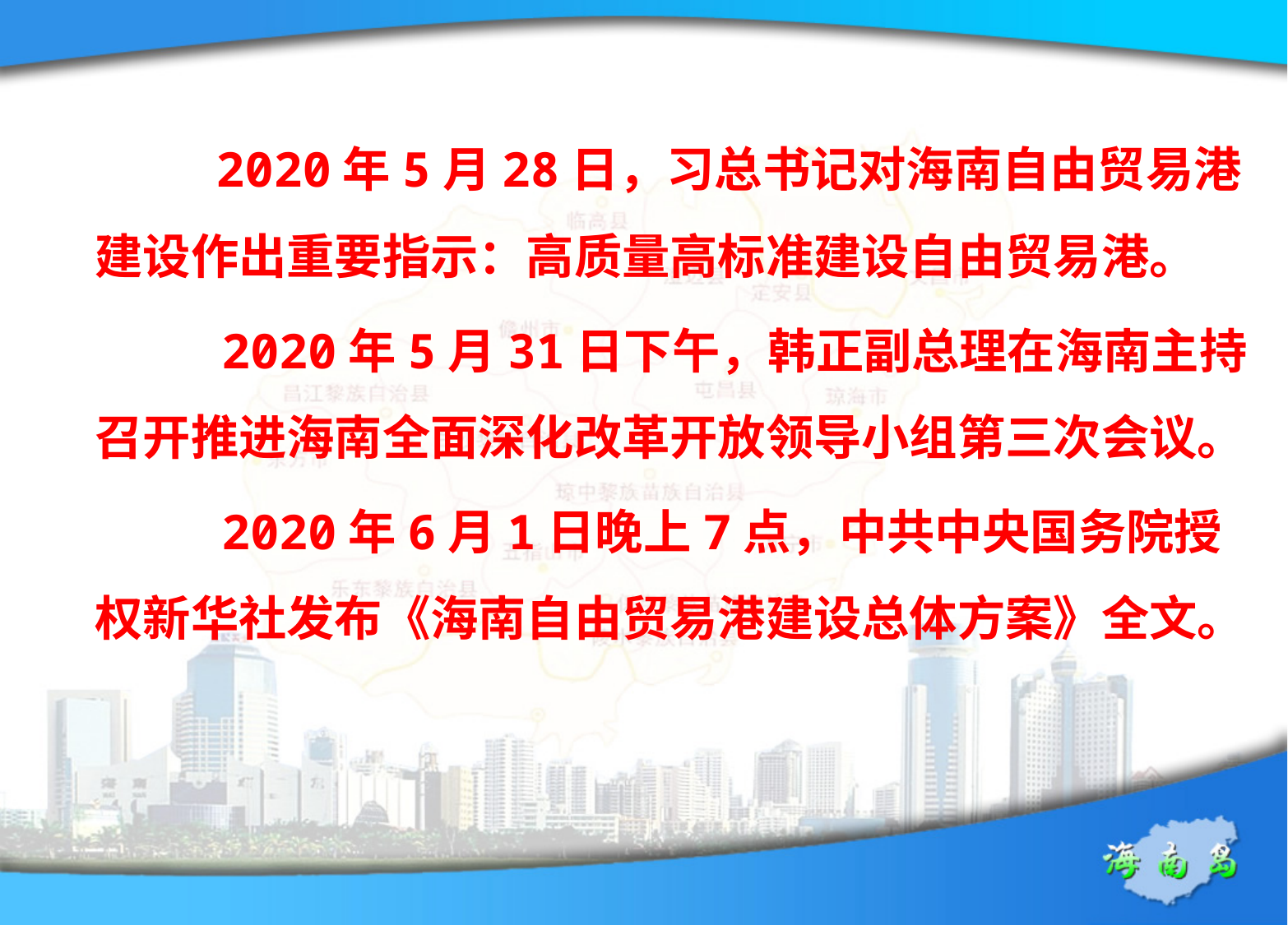

2020年5月28日，习总书记对海南自由贸易港建设作出重要指示：高质量高标准建设自由贸易港。
      2020年5月31日下午，韩正副总理在海南主持召开推进海南全面深化改革开放领导小组第三次会议。
      2020年6月1日晚上7点，中共中央国务院授权新华社发布《海南自由贸易港建设总体方案》全文。